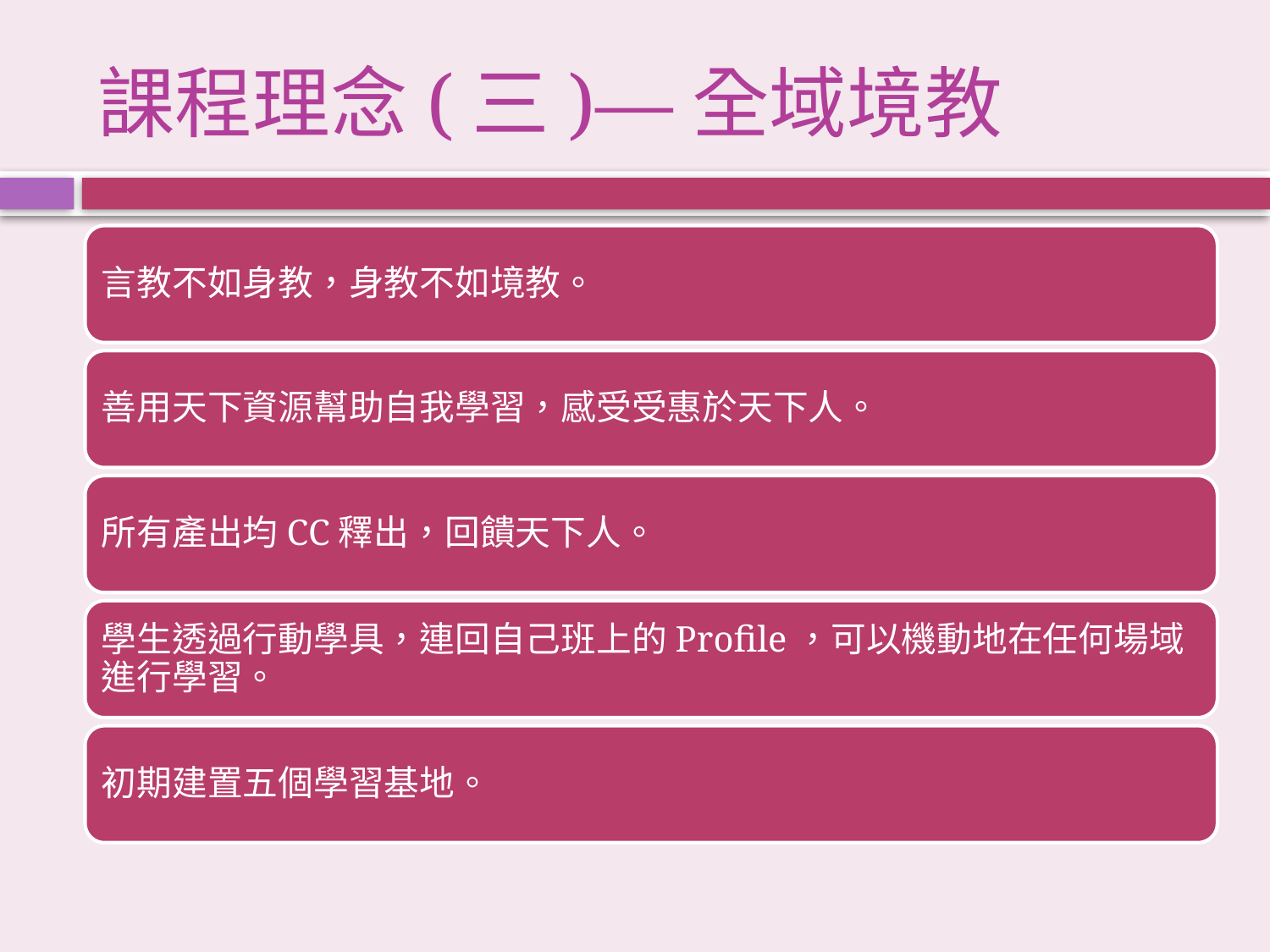

# 課程理念(三)—全域境教
言教不如身教，身教不如境教。
善用天下資源幫助自我學習，感受受惠於天下人。
所有產出均CC釋出，回饋天下人。
學生透過行動學具，連回自己班上的Profile，可以機動地在任何場域進行學習。
初期建置五個學習基地。